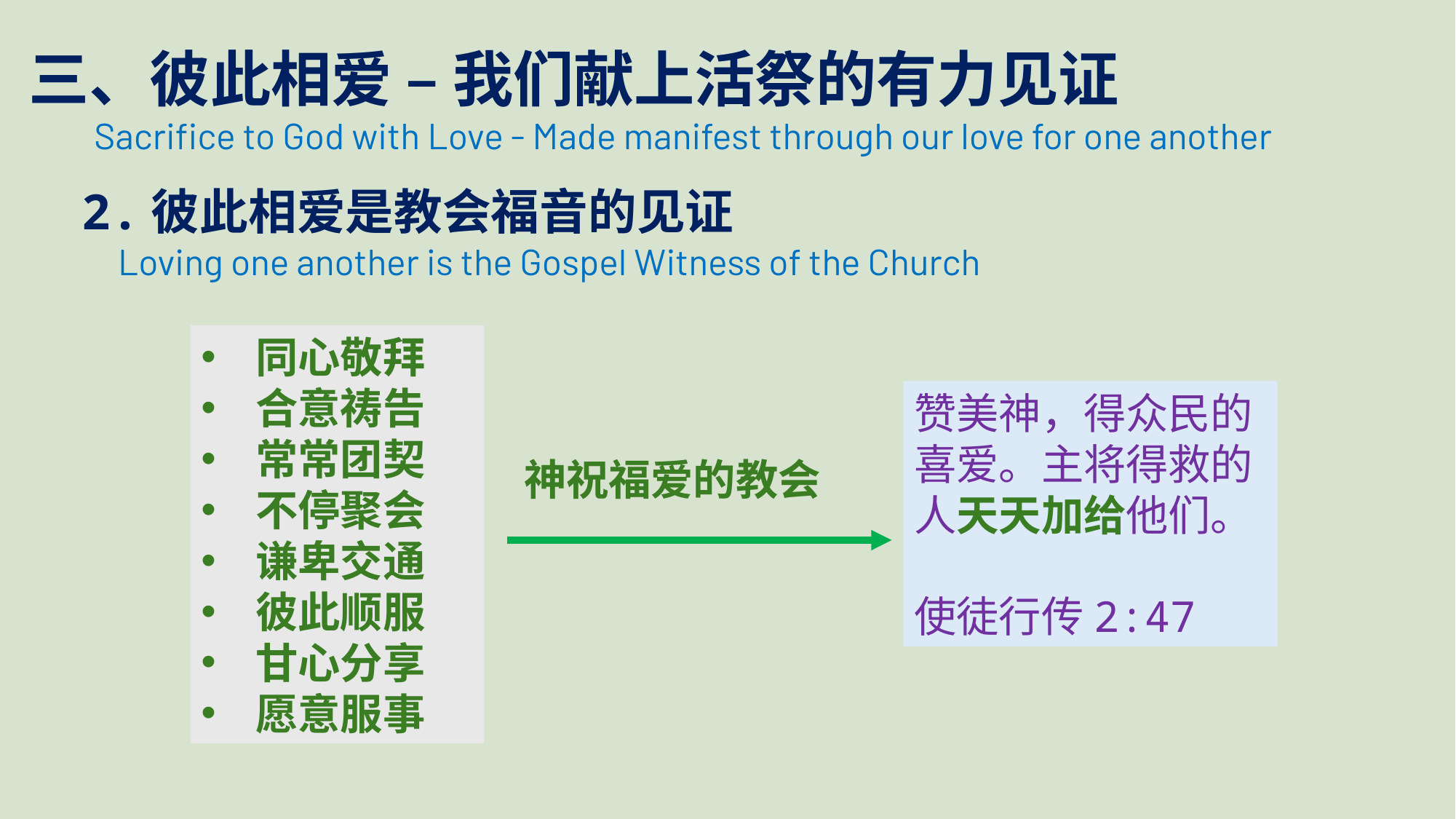

三、彼此相爱 – 我们献上活祭的有力见证
         Sacrifice to God with Love - Made manifest through our love for one another
2.彼此相爱是教会福音的见证
     Loving one another is the Gospel Witness of the Church
同心敬拜
合意祷告
常常团契
不停聚会
谦卑交通
彼此顺服
甘心分享
愿意服事
赞美神，得众民的喜爱。主将得救的人天天加给他们。

使徒行传2:47
神祝福爱的教会